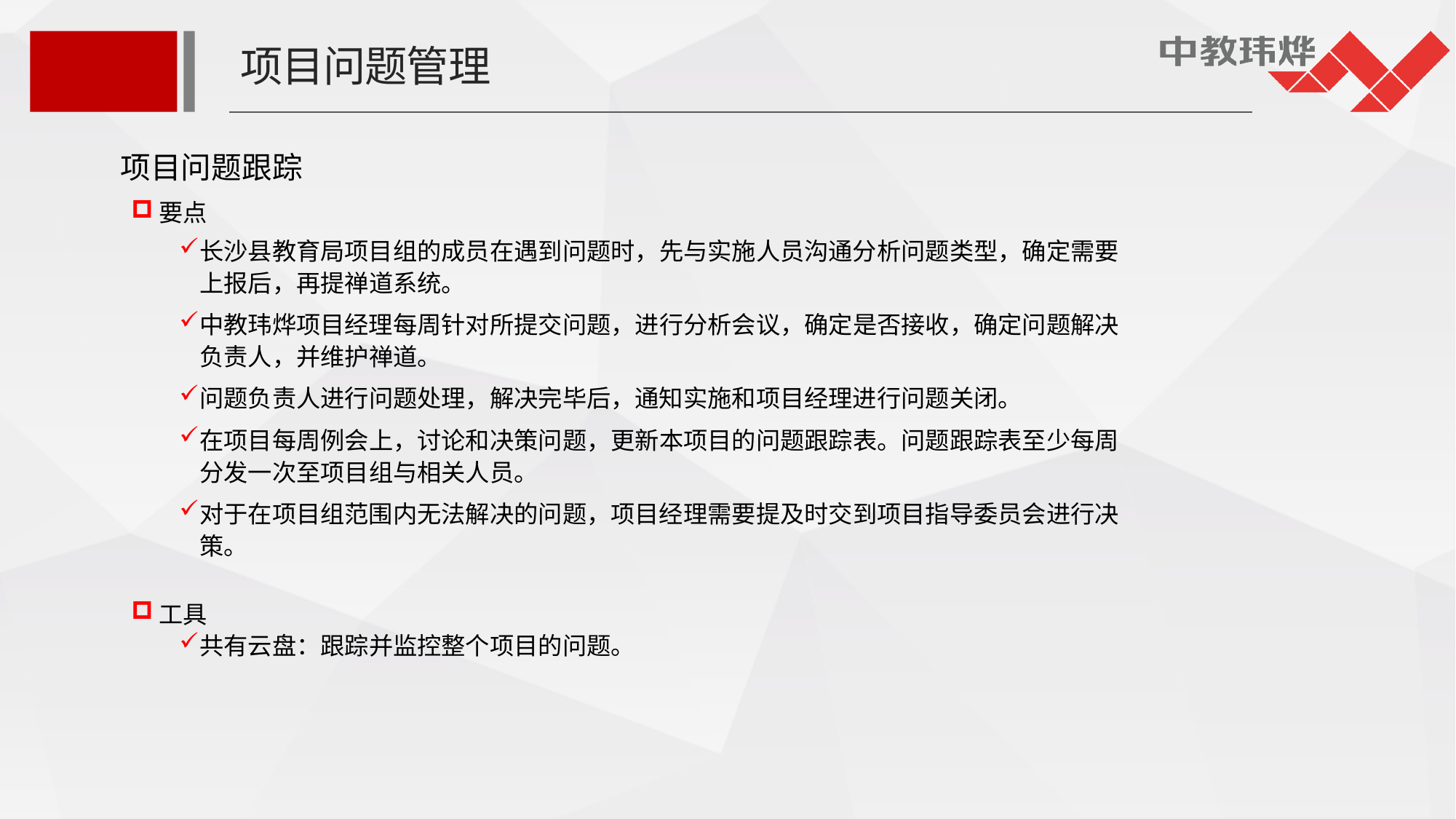

项目问题管理
项目问题跟踪
要点
长沙县教育局项目组的成员在遇到问题时，先与实施人员沟通分析问题类型，确定需要上报后，再提禅道系统。
中教玮烨项目经理每周针对所提交问题，进行分析会议，确定是否接收，确定问题解决负责人，并维护禅道。
问题负责人进行问题处理，解决完毕后，通知实施和项目经理进行问题关闭。
在项目每周例会上，讨论和决策问题，更新本项目的问题跟踪表。问题跟踪表至少每周分发一次至项目组与相关人员。
对于在项目组范围内无法解决的问题，项目经理需要提及时交到项目指导委员会进行决策。

工具
共有云盘：跟踪并监控整个项目的问题。